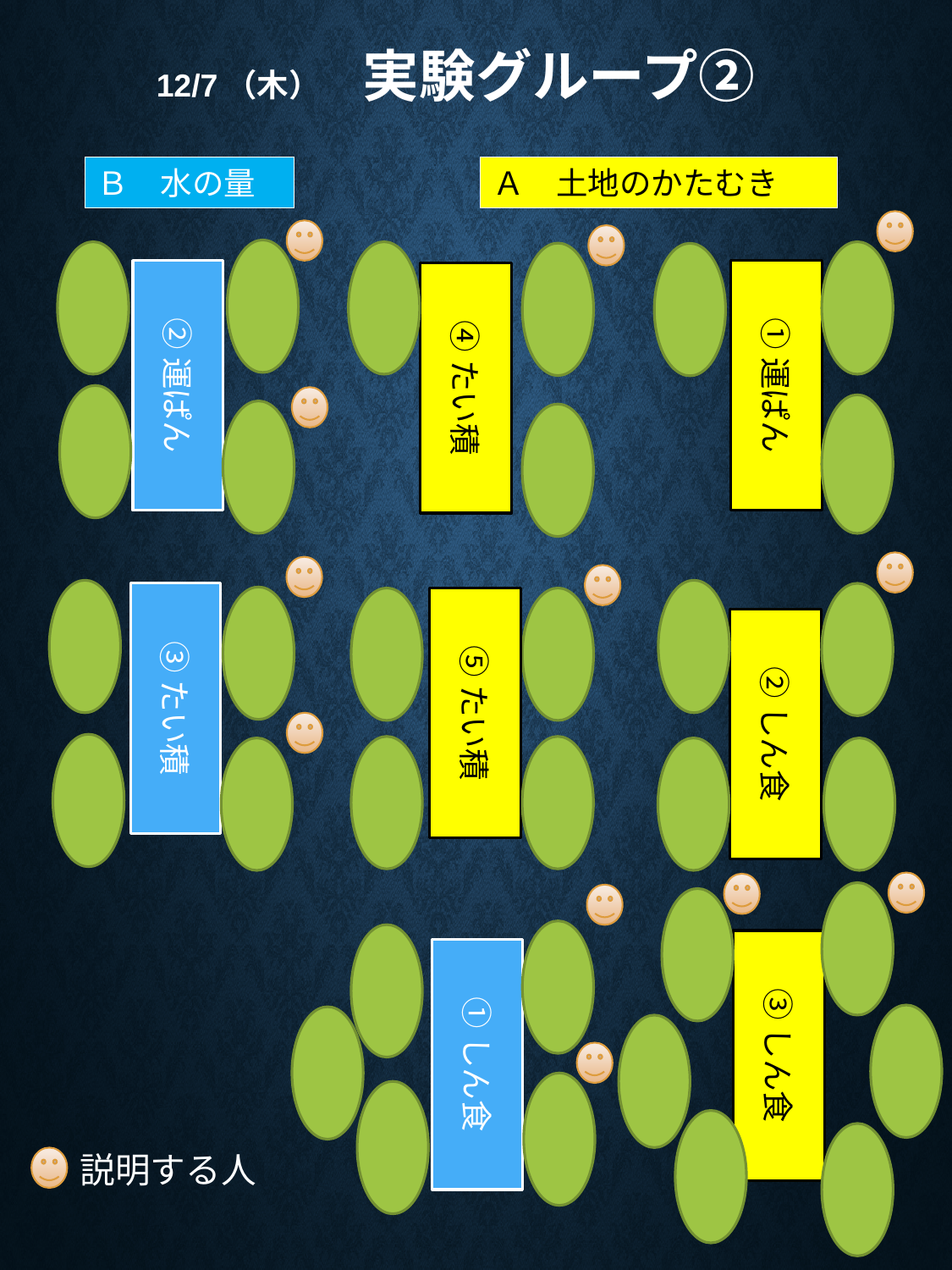

# 12/7（木）　実験グループ②
Ｂ　水の量
Ａ　土地のかたむき

②運ぱん
①運ぱん
④たい積

③たい積

⑤たい積

②しん食

③しん食
①しん食

説明する人